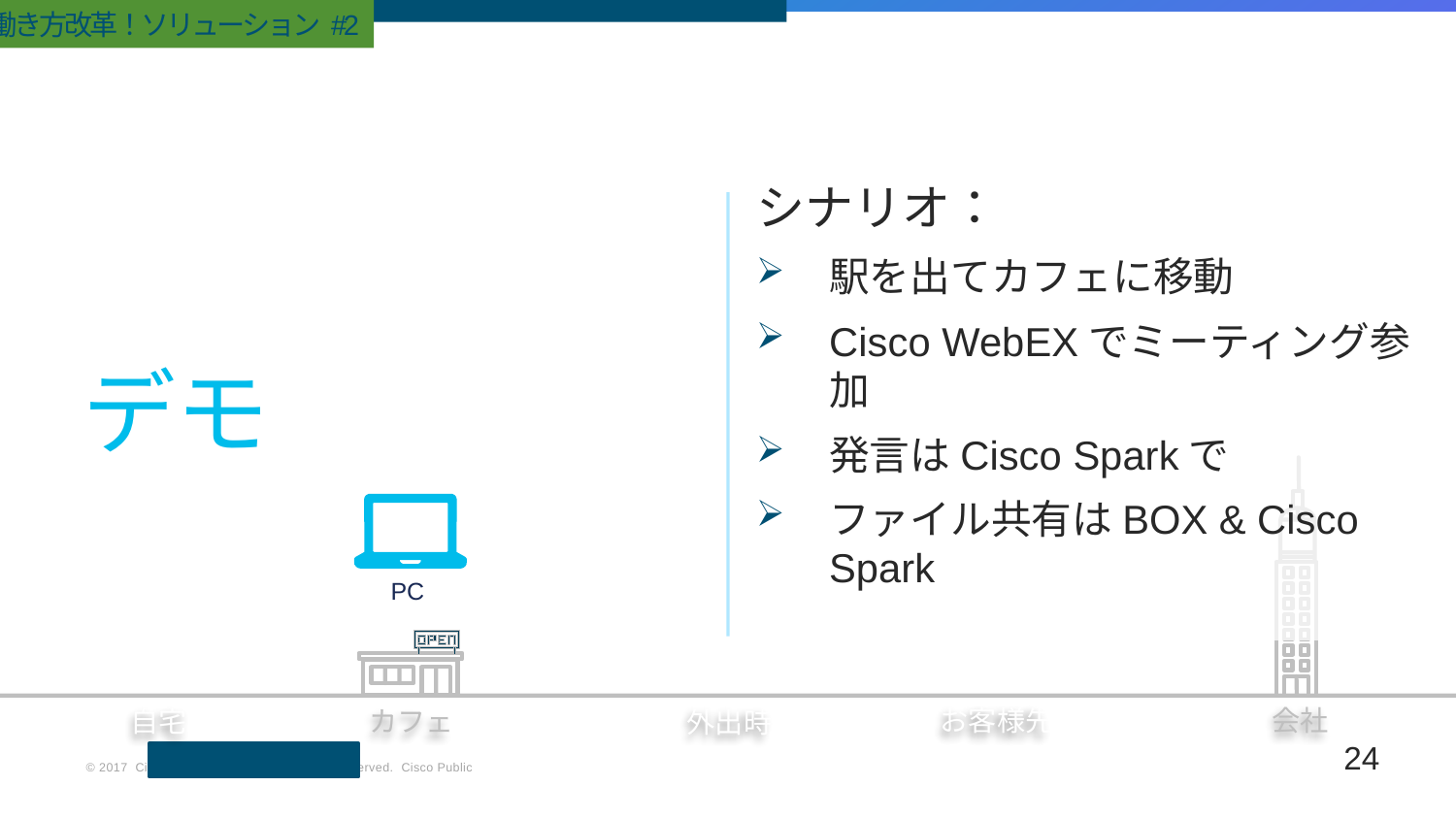

働き方改革！ソリューション #2
シナリオ：
駅を出てカフェに移動
Cisco WebEXでミーティング参加
発言はCisco Sparkで
ファイル共有はBOX & Cisco Spark
# デモ

PC

会社
お客様先

カフェ
自宅
外出時